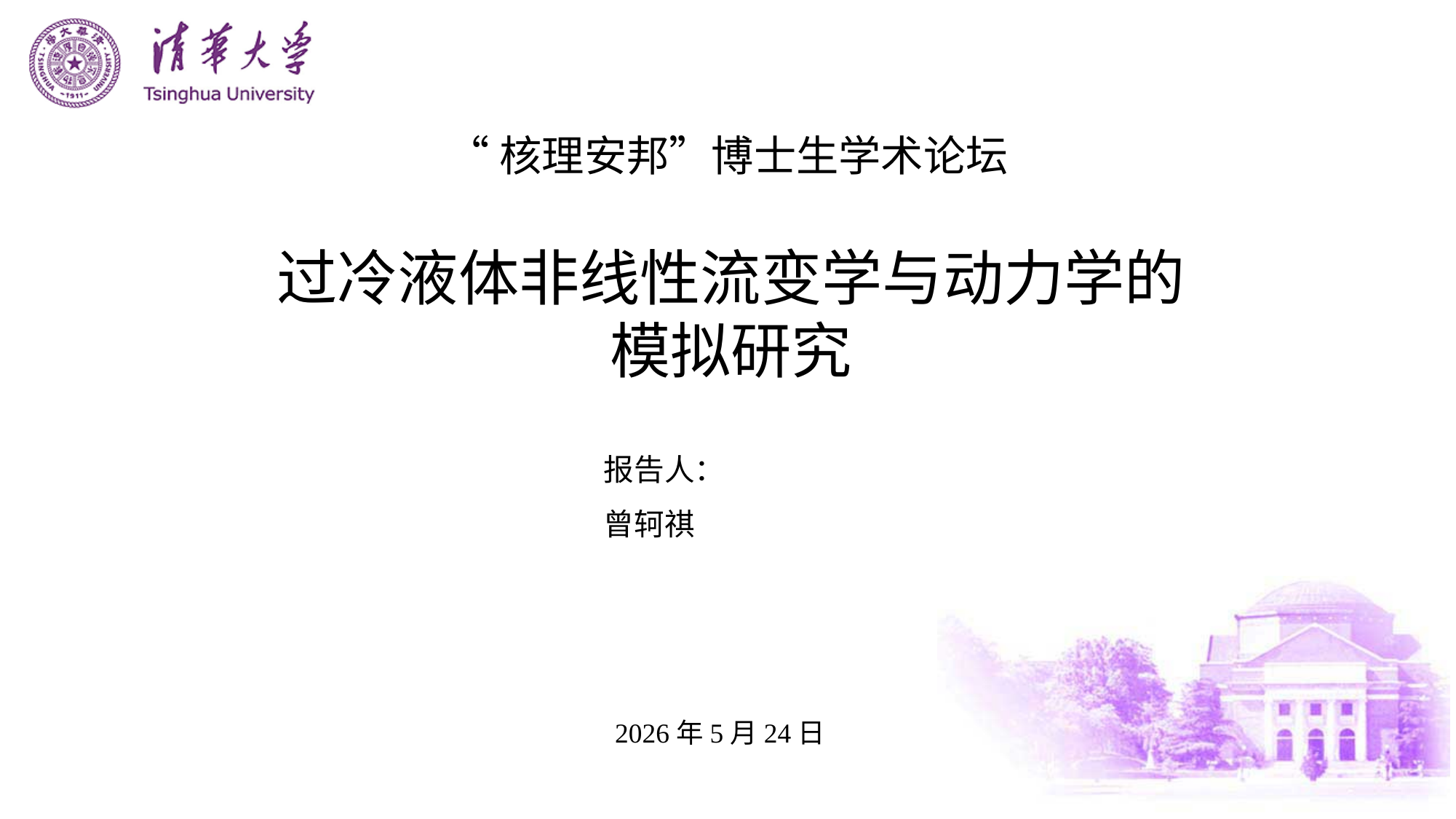

“核理安邦”博士生学术论坛
过冷液体非线性流变学与动力学的模拟研究
报告人：	曾轲祺
2026年5月24日